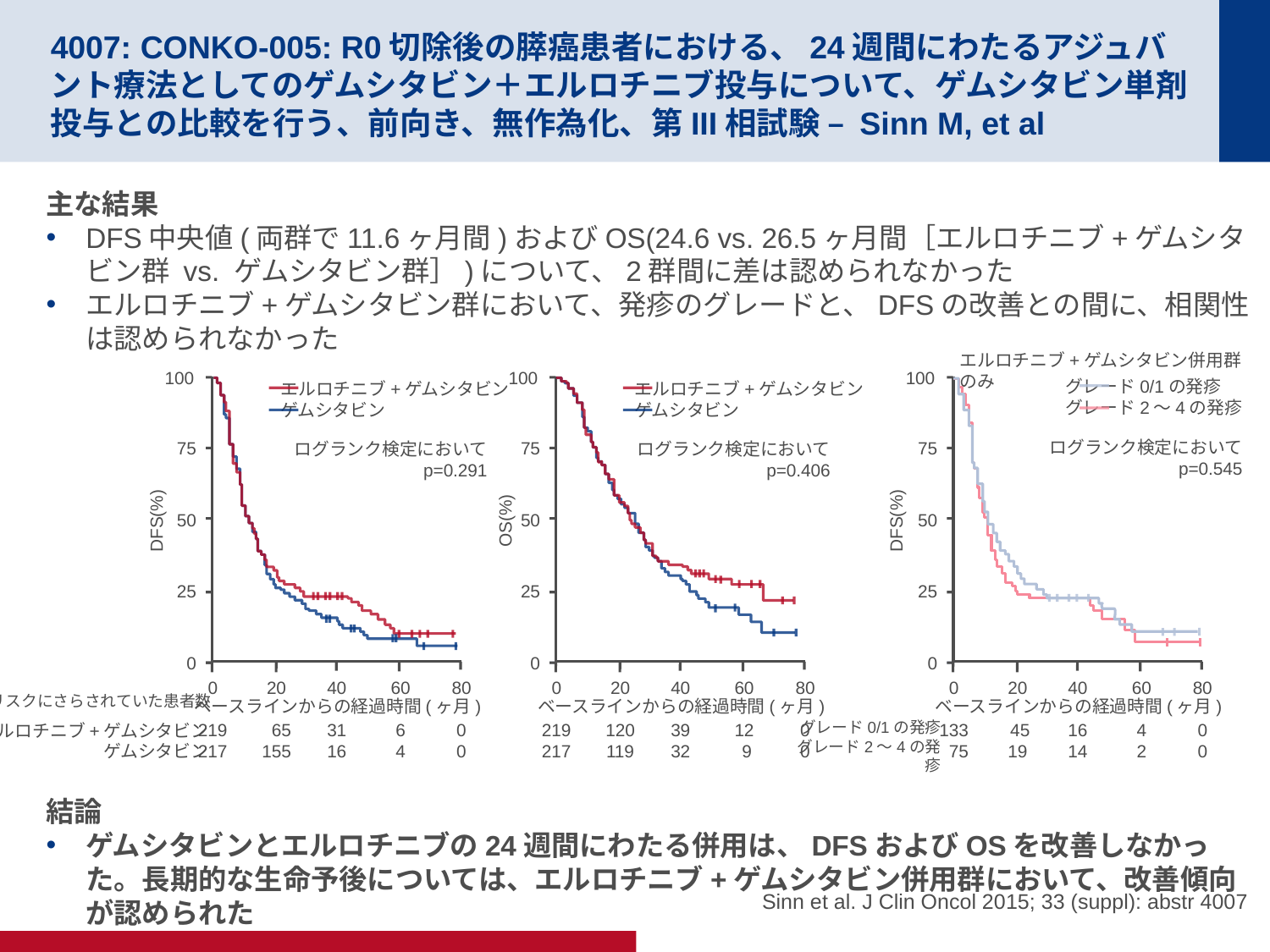

# 4007: CONKO-005: R0切除後の膵癌患者における、24週間にわたるアジュバント療法としてのゲムシタビン＋エルロチニブ投与について、ゲムシタビン単剤投与との比較を行う、前向き、無作為化、第III相試験 – Sinn M, et al
主な結果
DFS中央値(両群で11.6ヶ月間)およびOS(24.6 vs. 26.5ヶ月間［エルロチニブ+ゲムシタビン群 vs. ゲムシタビン群］)について、2群間に差は認められなかった
エルロチニブ+ゲムシタビン群において、発疹のグレードと、DFSの改善との間に、相関性は認められなかった

結論
ゲムシタビンとエルロチニブの24週間にわたる併用は、DFSおよびOSを改善しなかった。長期的な生命予後については、エルロチニブ+ゲムシタビン併用群において、改善傾向が認められた

エルロチニブ+ゲムシタビン併用群のみ
100
100
100
グレード0/1の発疹
グレード2～4の発疹

ログランク検定において
p=0.545
75

50
DFS(%)

25

0

0
133
  75
20
 45
19
40
16
14
60

4
2
80
0
0
ベースラインからの経過時間(ヶ月)
グレード0/1の発疹
グレード2～4の発疹
エルロチニブ+ゲムシタビン
ゲムシタビン
エルロチニブ+ゲムシタビン
ゲムシタビン

75
75
ログランク検定において
p=0.291
ログランク検定において
p=0.406

50
50
DFS(%)
OS(%)

25
25

0
0

0
219
217
20
  65
155
40
31
16
60

6
4
80
0
0
0
219
217
20
120
119
40
39
32
60

12
 9
80
0
0
リスクにさらされていた患者数
ベースラインからの経過時間(ヶ月)
ベースラインからの経過時間(ヶ月)
エルロチニブ+ゲムシタビン
ゲムシタビン
Sinn et al. J Clin Oncol 2015; 33 (suppl): abstr 4007